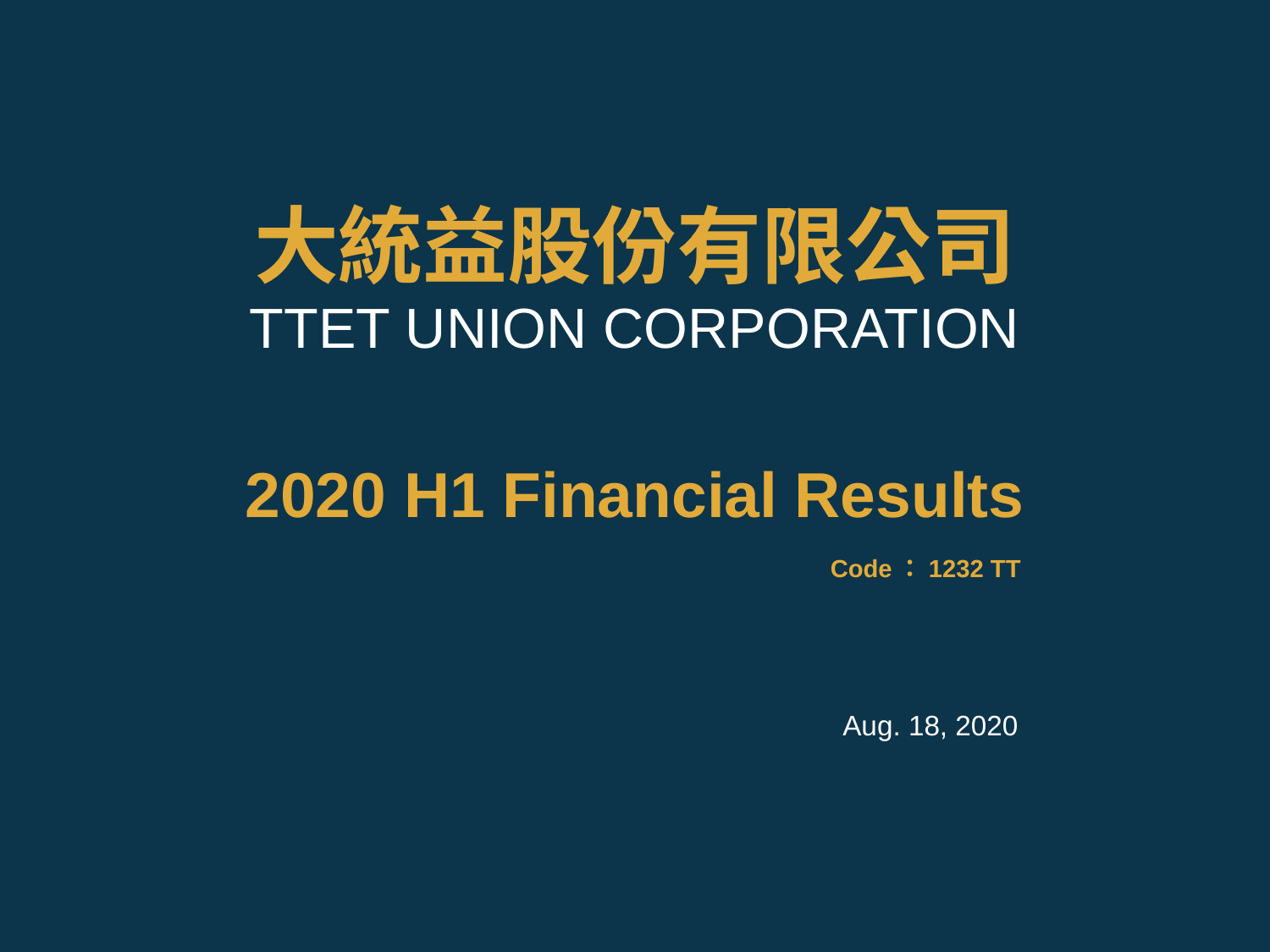

大統益股份有限公司
TTET UNION CORPORATION
2020 H1 Financial Results
Code：1232 TT
Aug. 18, 2020